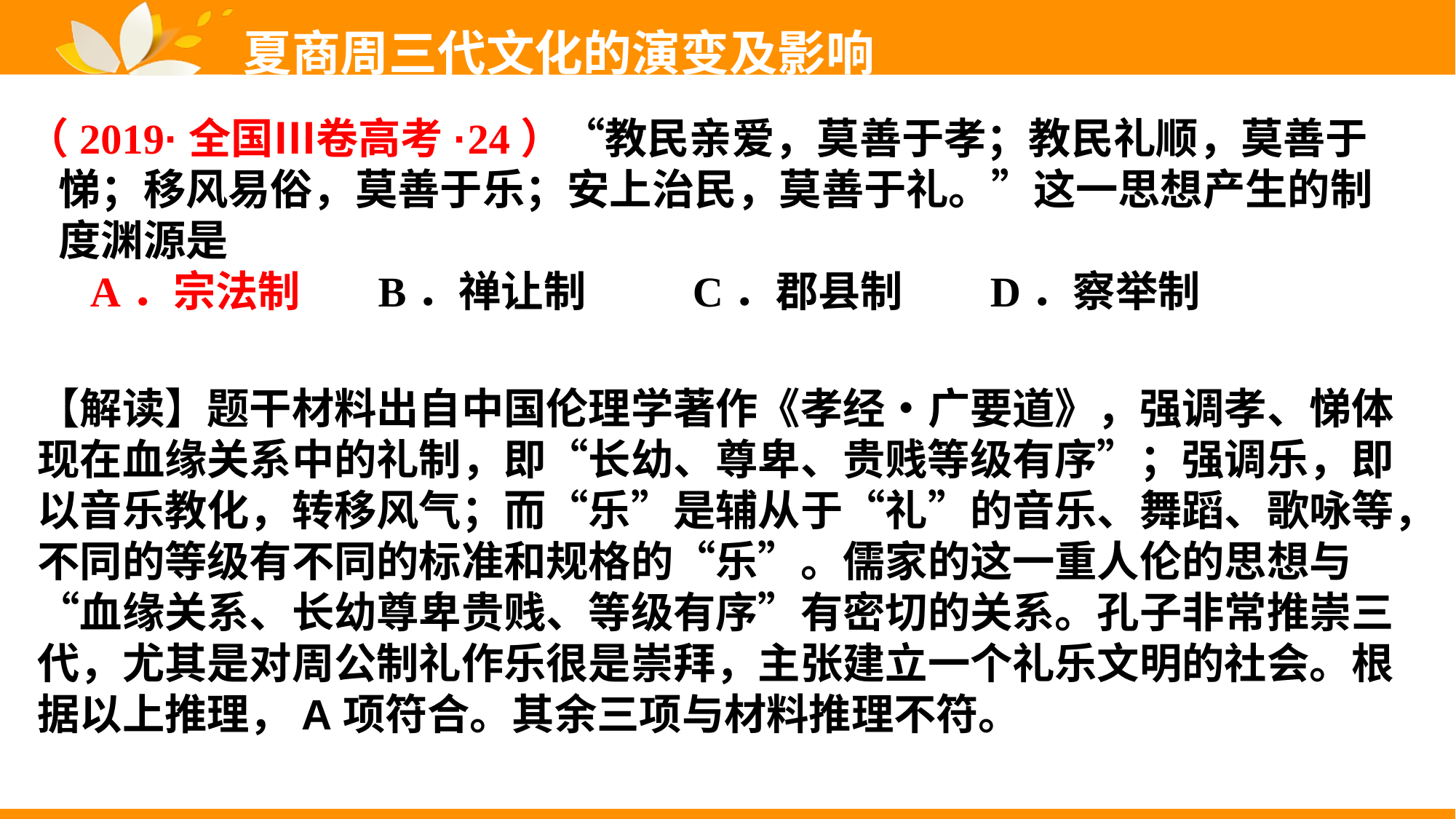

夏商周三代文化的演变及影响
（2019·全国Ⅲ卷高考·24）“教民亲爱，莫善于孝；教民礼顺，莫善于悌；移风易俗，莫善于乐；安上治民，莫善于礼。”这一思想产生的制度渊源是
      A．宗法制       B．禅让制          C．郡县制        D．察举制
【解读】题干材料出自中国伦理学著作《孝经•广要道》，强调孝、悌体现在血缘关系中的礼制，即“长幼、尊卑、贵贱等级有序”；强调乐，即以音乐教化，转移风气；而“乐”是辅从于“礼”的音乐、舞蹈、歌咏等，不同的等级有不同的标准和规格的“乐”。儒家的这一重人伦的思想与“血缘关系、长幼尊卑贵贱、等级有序”有密切的关系。孔子非常推崇三代，尤其是对周公制礼作乐很是崇拜，主张建立一个礼乐文明的社会。根据以上推理，A项符合。其余三项与材料推理不符。